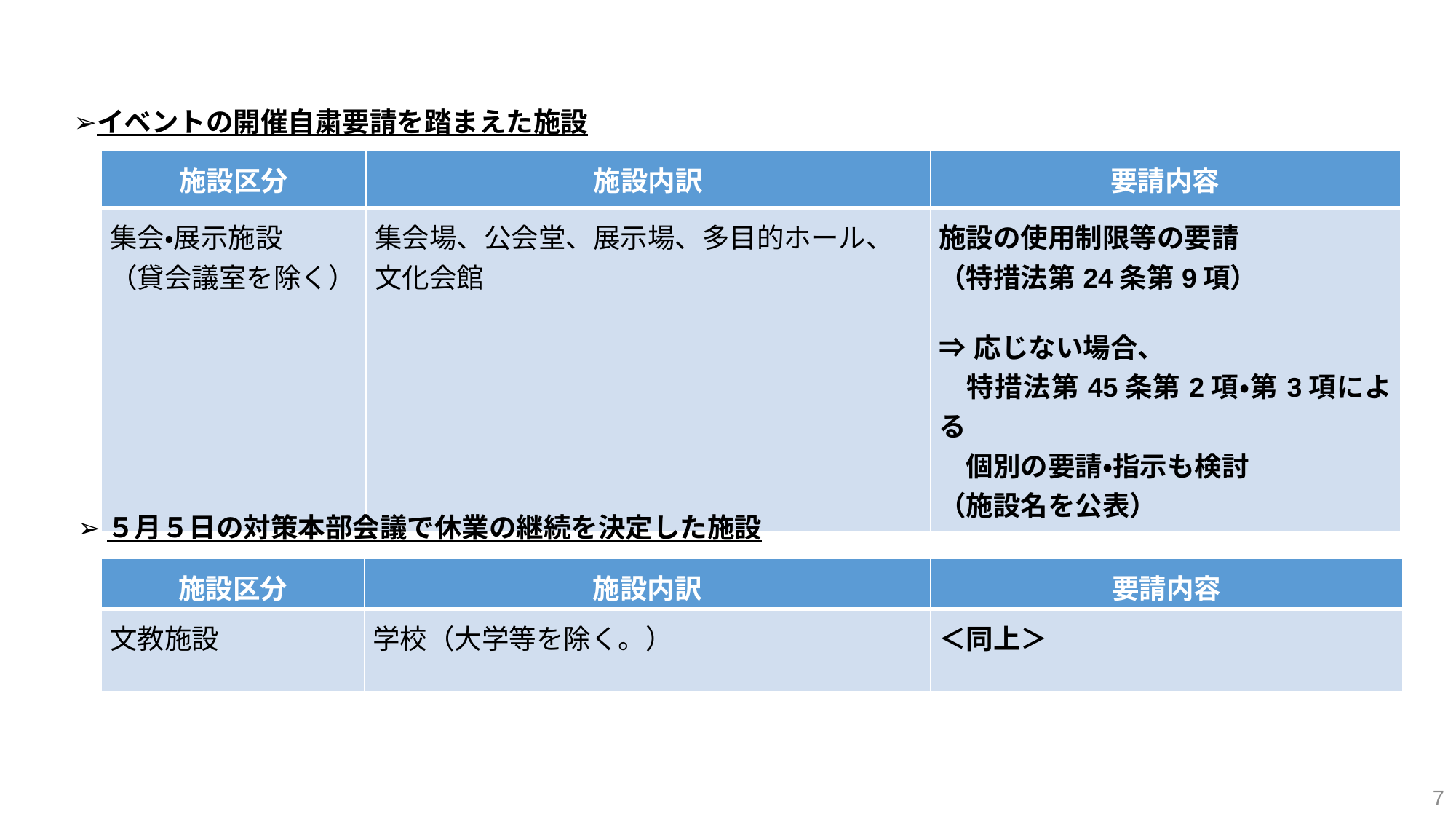

➢イベントの開催自粛要請を踏まえた施設

| 施設区分 | 施設内訳 | 要請内容 |
| --- | --- | --- |
| 集会・展示施設 （貸会議室を除く） | 集会場、公会堂、展示場、多目的ホール、 文化会館 | 施設の使用制限等の要請 （特措法第24条第9項） ⇒応じない場合、 　特措法第45条第2項・第3項による 　個別の要請・指示も検討 （施設名を公表） |
➢５月５日の対策本部会議で休業の継続を決定した施設
| 施設区分 | 施設内訳 | 要請内容 |
| --- | --- | --- |
| 文教施設 | 学校（大学等を除く。） | ＜同上＞ |
7